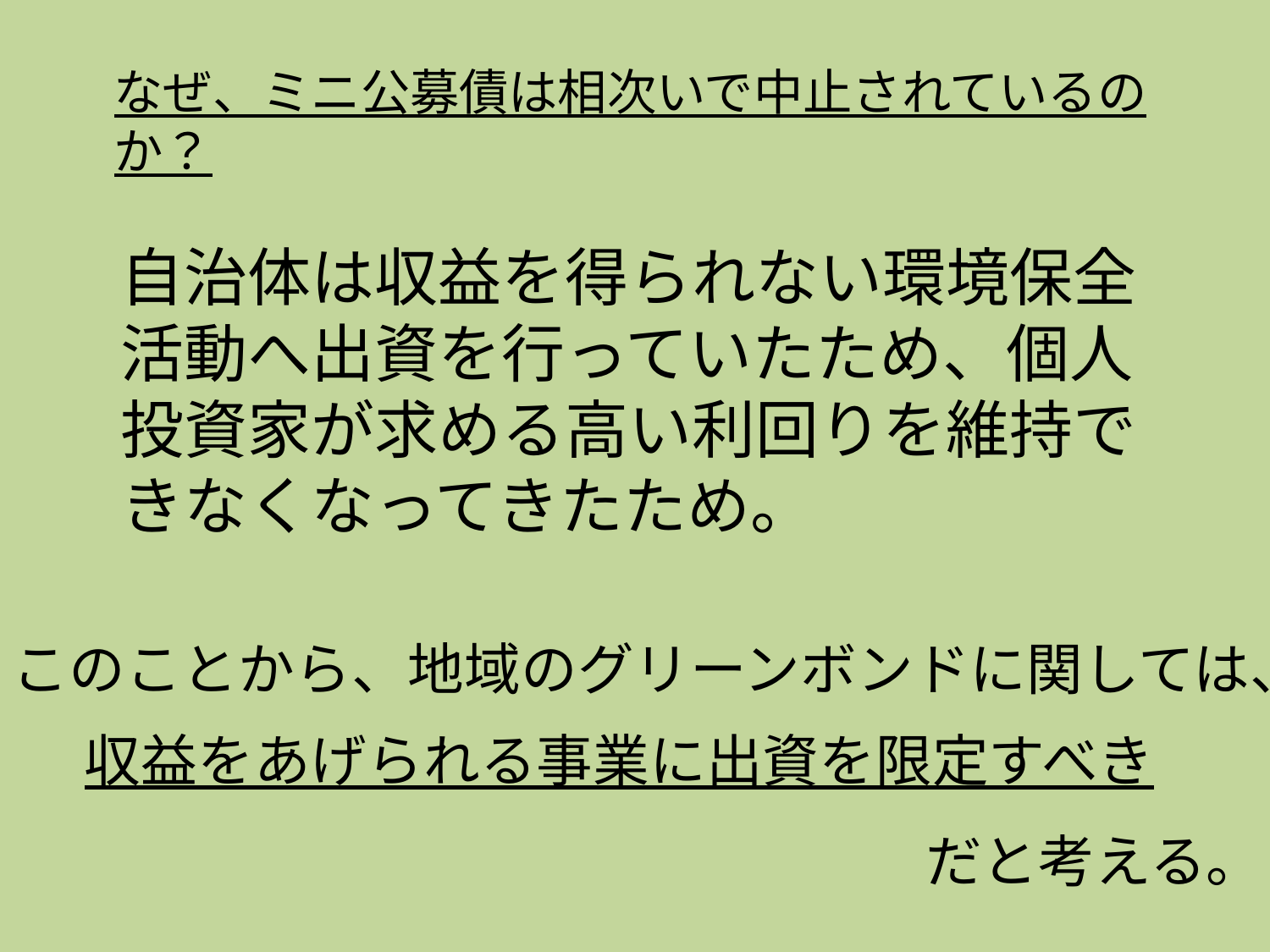

なぜ、ミニ公募債は相次いで中止されているのか？
自治体は収益を得られない環境保全活動へ出資を行っていたため、個人投資家が求める高い利回りを維持できなくなってきたため。
このことから、地域のグリーンボンドに関しては、
収益をあげられる事業に出資を限定すべき
だと考える。